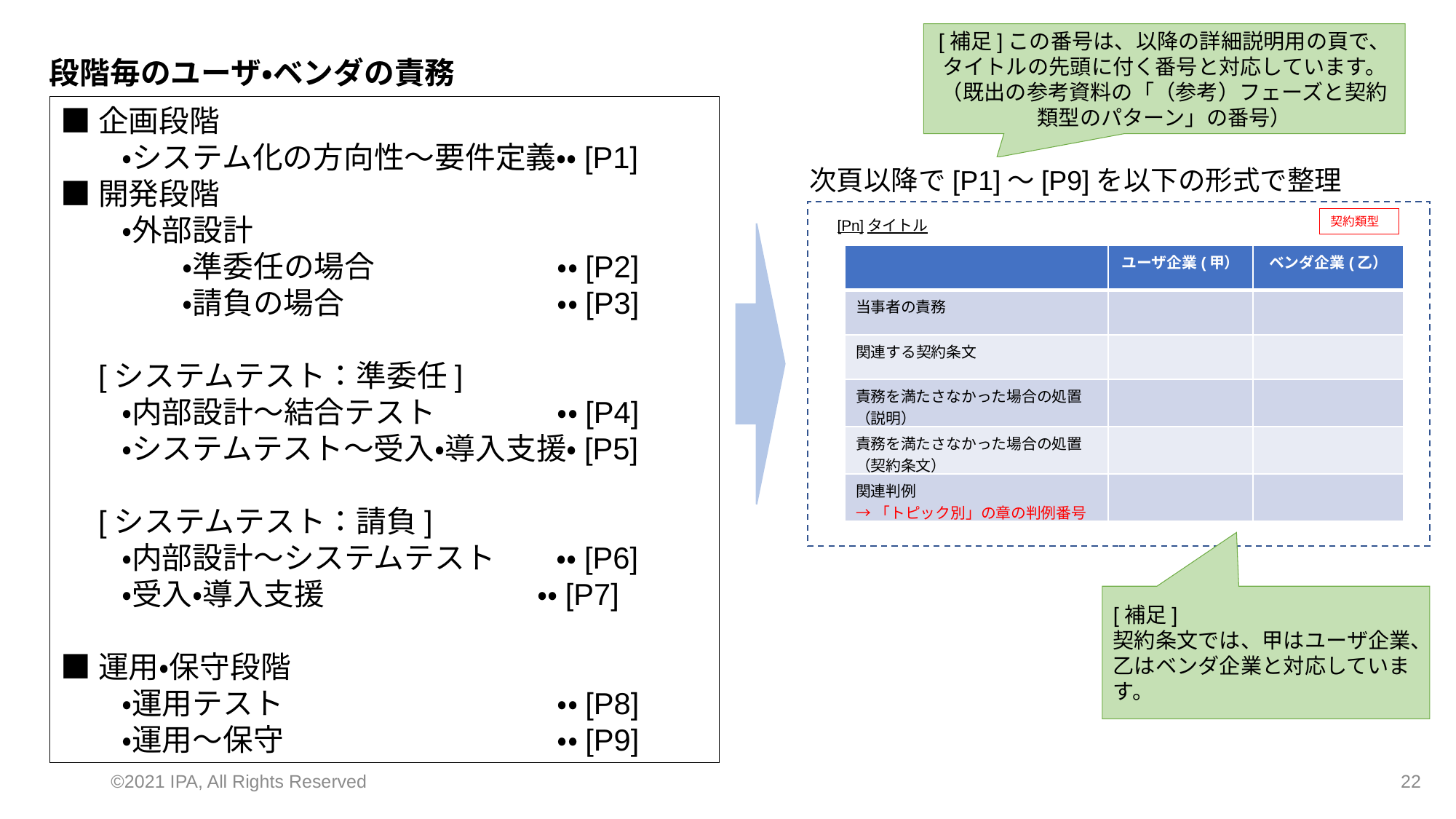

[補足]この番号は、以降の詳細説明用の頁で、
タイトルの先頭に付く番号と対応しています。
（既出の参考資料の「（参考）フェーズと契約類型のパターン」の番号）
段階毎のユーザ・ベンダの責務
■企画段階
　　・システム化の方向性～要件定義・・[P1]
■開発段階
　　・外部設計
　　　　・準委任の場合　　　　　　・・[P2]
　　　　・請負の場合　　　　　　　・・[P3]

　[システムテスト：準委任]
　　・内部設計～結合テスト　　　　・・[P4]
　　・システムテスト～受入・導入支援・[P5]

　[システムテスト：請負]
　　・内部設計～システムテスト　　・・[P6]
　　・受入・導入支援　　　　　　　・・[P7]

■運用・保守段階
　　・運用テスト　　　　　　　　　・・[P8]
　　・運用～保守　　　　　　　　　・・[P9]
次頁以降で[P1]～[P9]を以下の形式で整理

契約類型
[Pn]タイトル

|  | ユーザ企業(甲） | ベンダ企業(乙） |
| --- | --- | --- |
| 当事者の責務 |  |  |
| 関連する契約条文 |  |  |
| 責務を満たさなかった場合の処置（説明） |  |  |
| 責務を満たさなかった場合の処置（契約条文） |  |  |
| 関連判例 →「トピック別」の章の判例番号 |  |  |
[補足]
契約条文では、甲はユーザ企業、乙はベンダ企業と対応しています。
©2021 IPA, All Rights Reserved
22